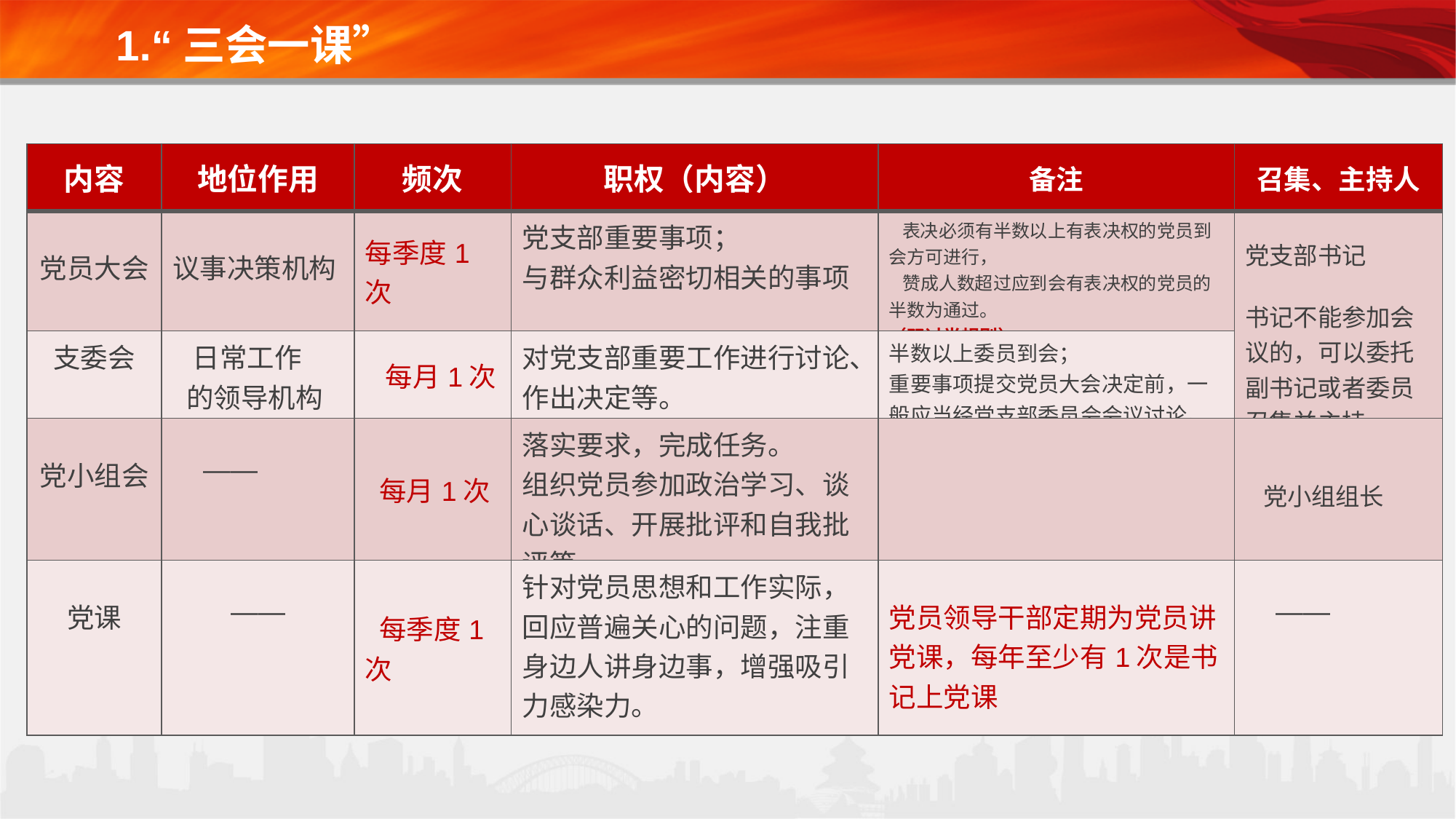

1.“三会一课”
| 内容 | 地位作用 | 频次 | 职权（内容） | 备注 | 召集、主持人 |
| --- | --- | --- | --- | --- | --- |
| 党员大会 | 议事决策机构 | 每季度1次 | 党支部重要事项； 与群众利益密切相关的事项 | 表决必须有半数以上有表决权的党员到会方可进行， 赞成人数超过应到会有表决权的党员的半数为通过。 （双过半规则） | 党支部书记 书记不能参加会议的，可以委托副书记或者委员召集并主持。 |
| 支委会 | 日常工作 的领导机构 | 每月1次 | 对党支部重要工作进行讨论、作出决定等。 | 半数以上委员到会； 重要事项提交党员大会决定前，一般应当经党支部委员会会议讨论。 |  |
| 党小组会 | —— | 每月1次 | 落实要求，完成任务。 组织党员参加政治学习、谈心谈话、开展批评和自我批评等。 |  | 党小组组长 |
| 党课 | —— | 每季度1次 | 针对党员思想和工作实际，回应普遍关心的问题，注重身边人讲身边事，增强吸引力感染力。 | 党员领导干部定期为党员讲党课，每年至少有1次是书记上党课 | —— |